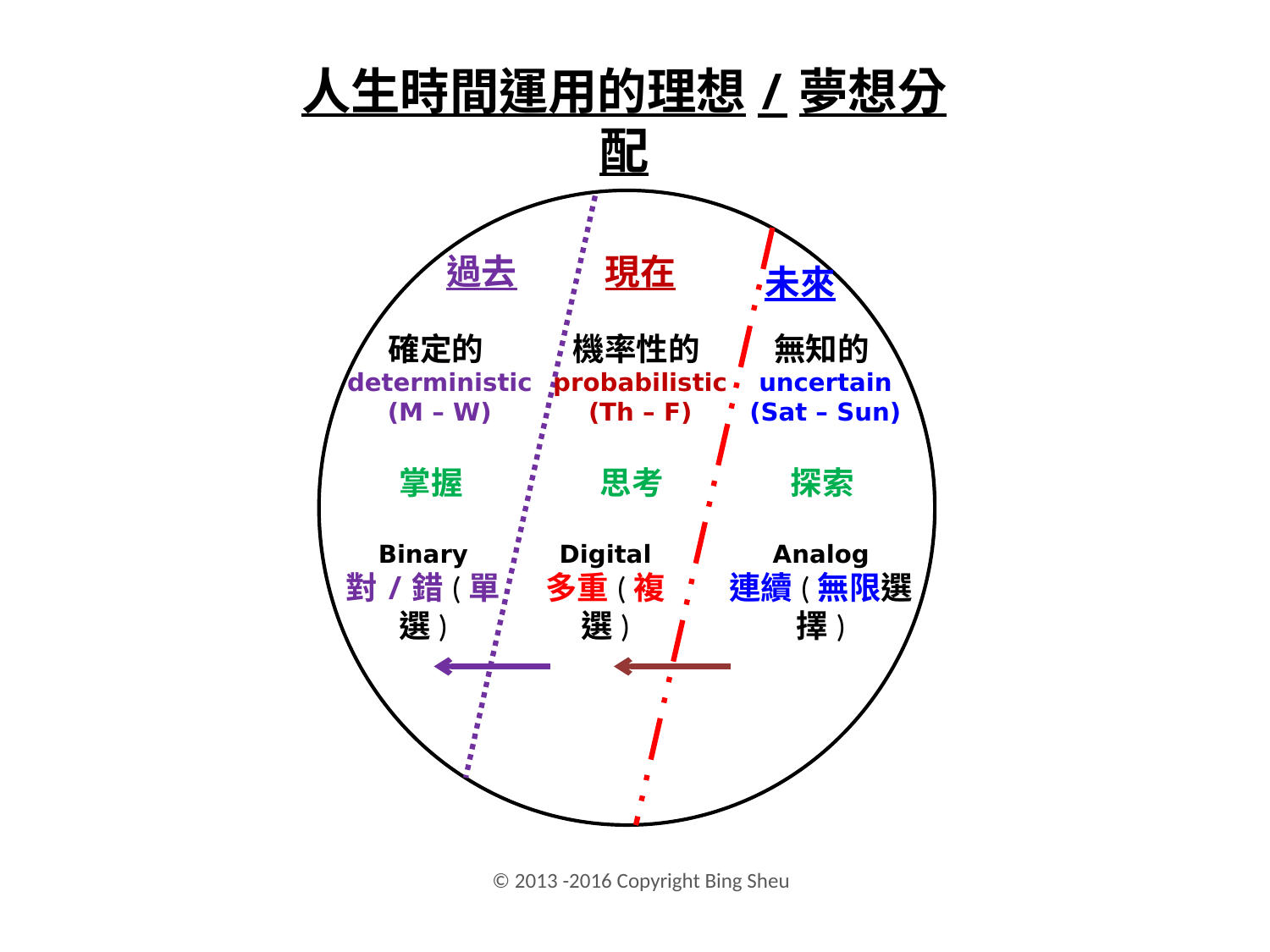

人生時間運用的理想/夢想分配

過去
現在
未來
確定的deterministic
(M – W)
機率性的probabilistic
(Th – F)
無知的uncertain
(Sat – Sun)
掌握
思考
探索
Binary
對/錯(單選)
Digital
多重(複選)
Analog
連續(無限選擇)

© 2013 -2016 Copyright Bing Sheu